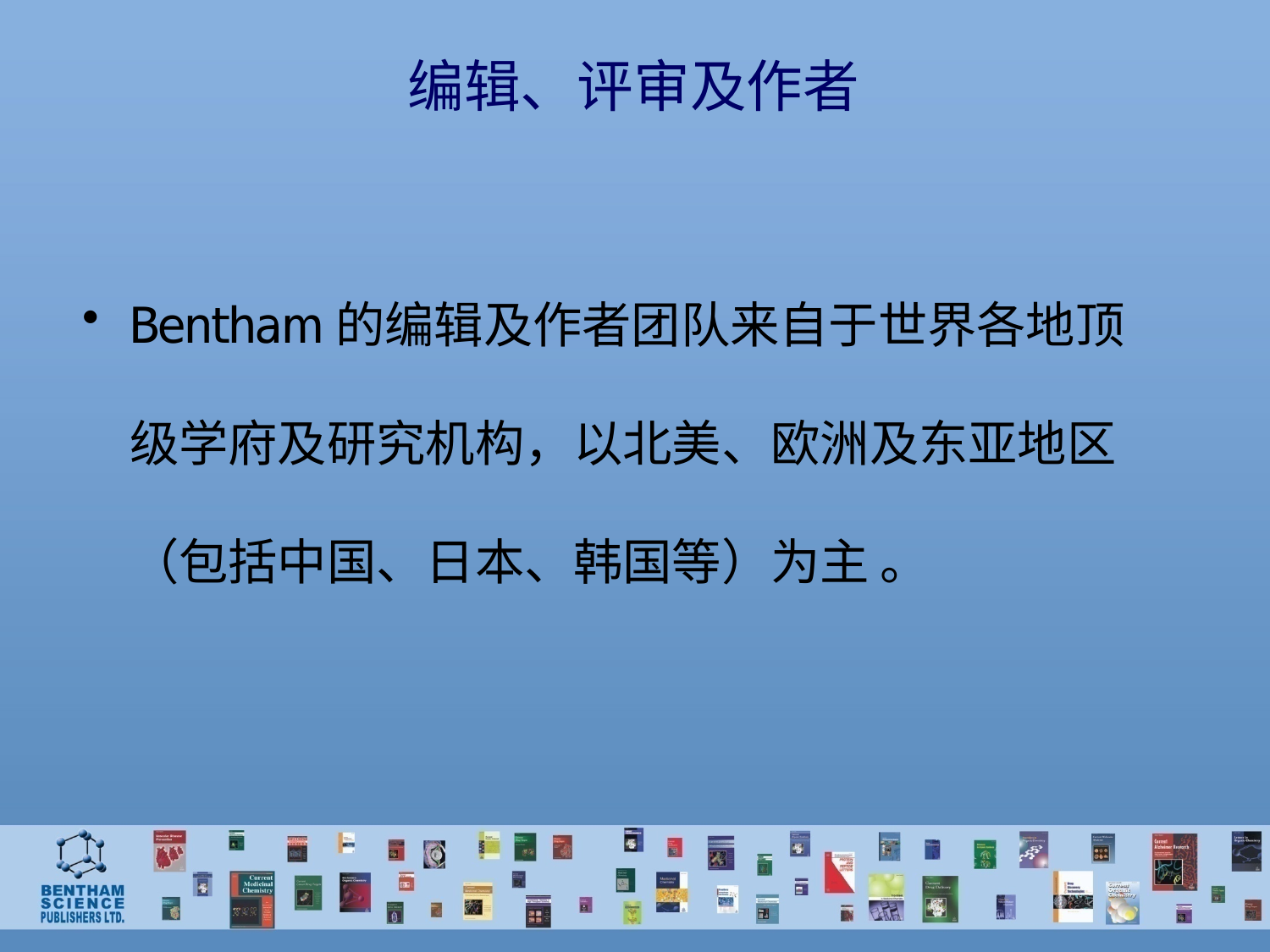

# 编辑、评审及作者
Bentham的编辑及作者团队来自于世界各地顶级学府及研究机构，以北美、欧洲及东亚地区（包括中国、日本、韩国等）为主 。